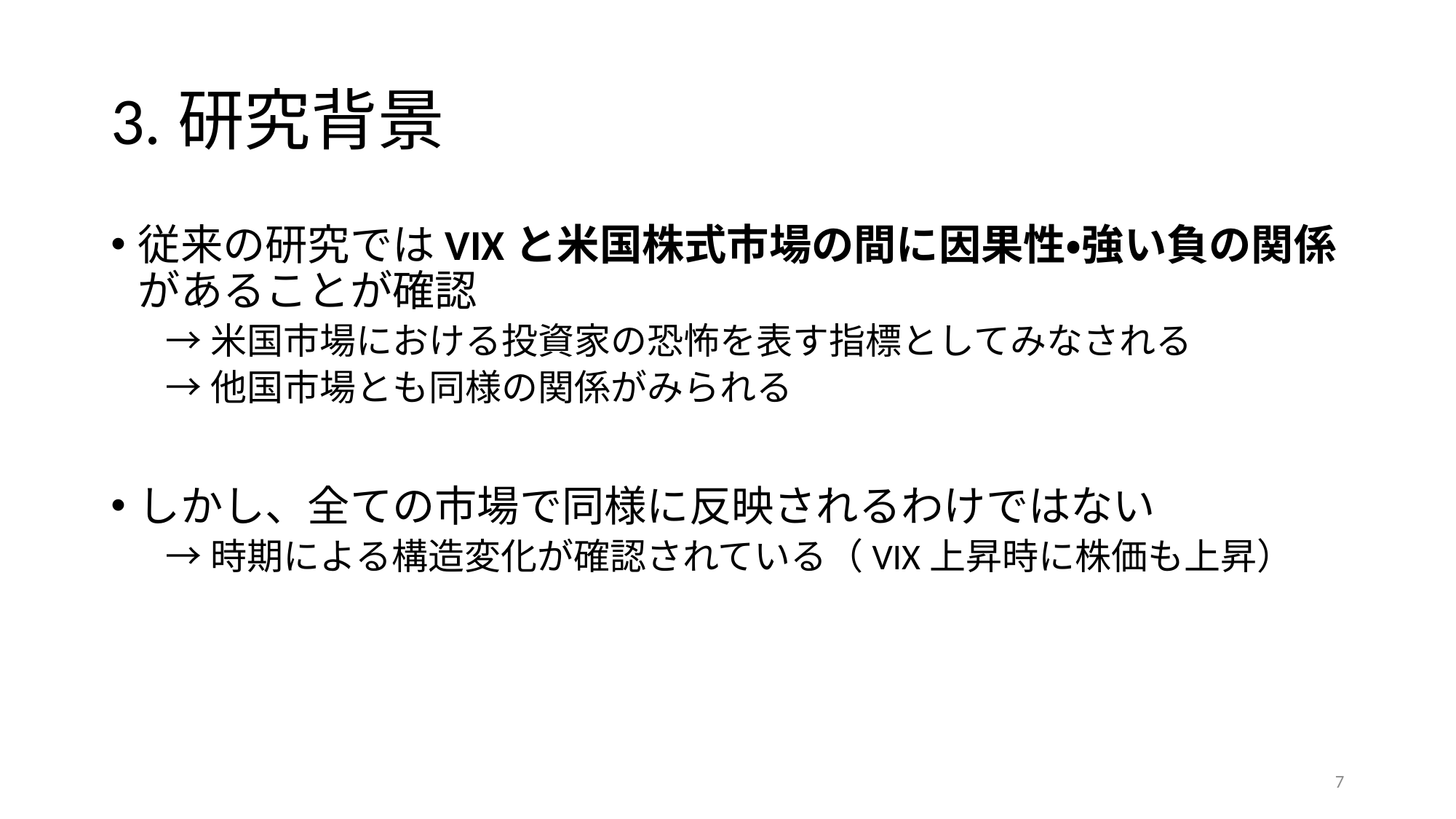

# 3.研究背景
従来の研究ではVIXと米国株式市場の間に因果性・強い負の関係があることが確認
→米国市場における投資家の恐怖を表す指標としてみなされる
→他国市場とも同様の関係がみられる

しかし、全ての市場で同様に反映されるわけではない
→時期による構造変化が確認されている（VIX上昇時に株価も上昇）

7